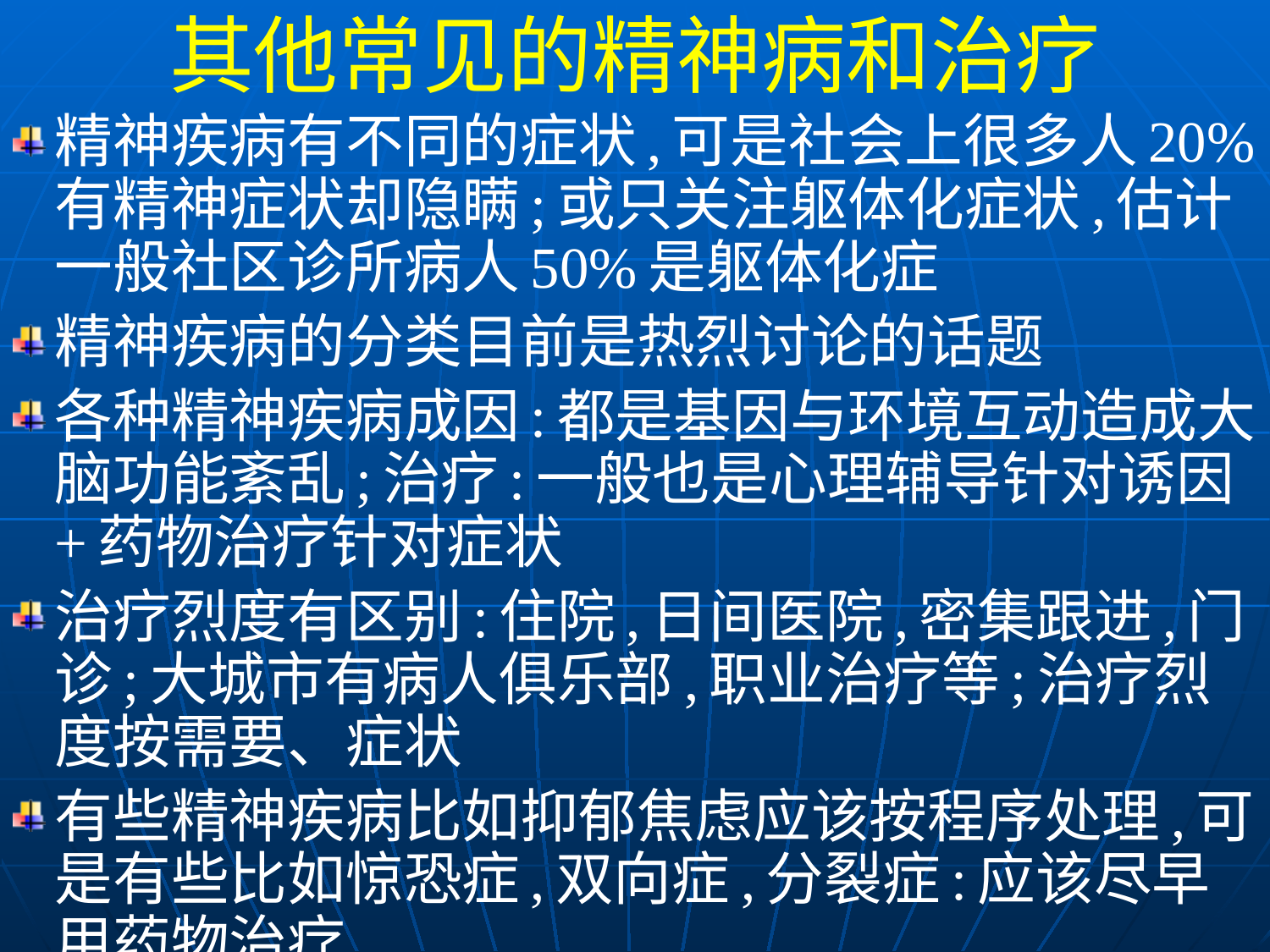

其他常见的精神病和治疗
精神疾病有不同的症状,可是社会上很多人20%有精神症状却隐瞒;或只关注躯体化症状,估计一般社区诊所病人50%是躯体化症
精神疾病的分类目前是热烈讨论的话题
各种精神疾病成因:都是基因与环境互动造成大脑功能紊乱;治疗:一般也是心理辅导针对诱因+药物治疗针对症状
治疗烈度有区别:住院,日间医院,密集跟进,门诊;大城市有病人俱乐部,职业治疗等;治疗烈度按需要、症状
有些精神疾病比如抑郁焦虑应该按程序处理,可是有些比如惊恐症,双向症,分裂症:应该尽早用药物治疗